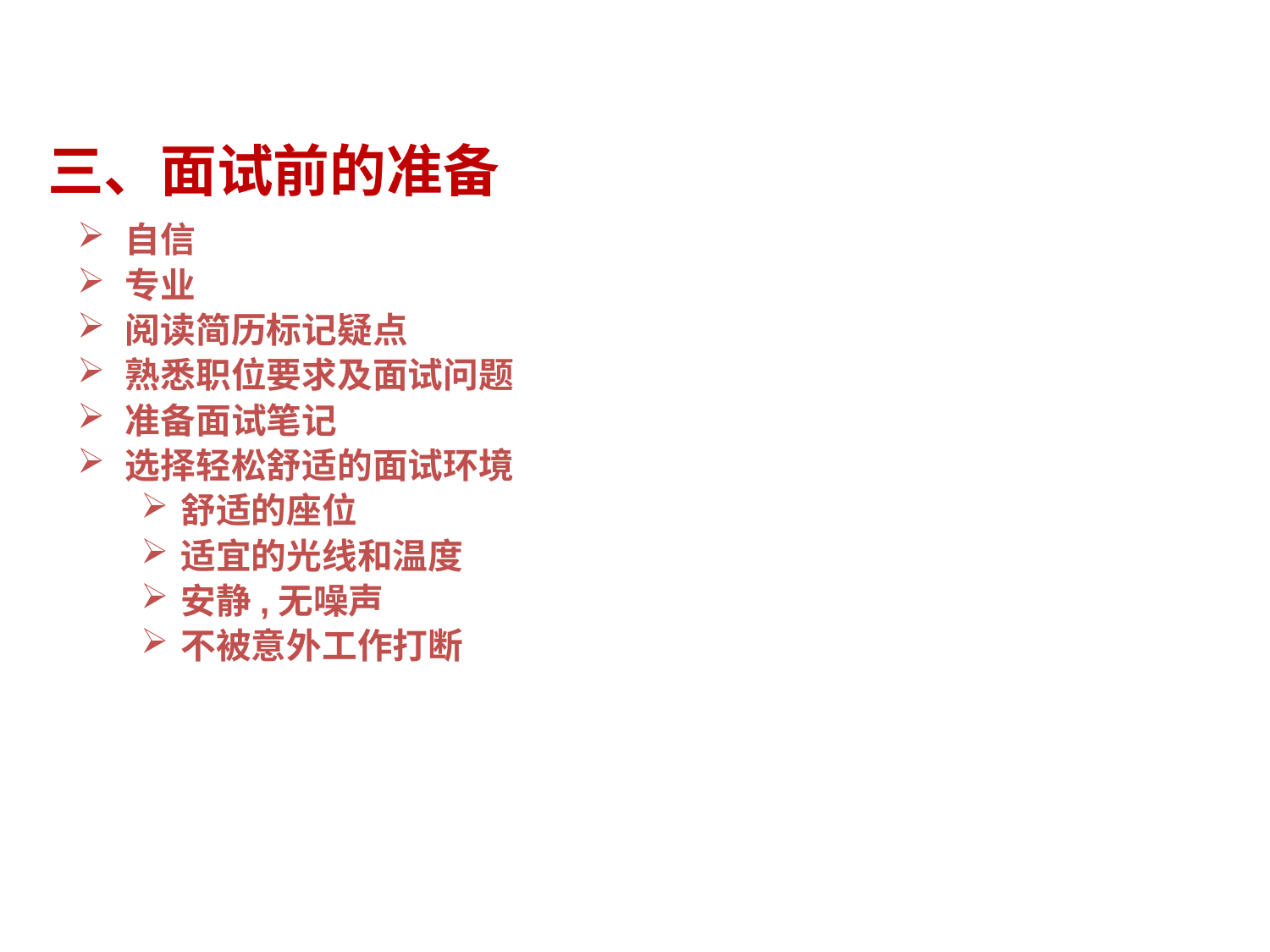

三、面试前的准备
自信
专业
阅读简历标记疑点
熟悉职位要求及面试问题
准备面试笔记
选择轻松舒适的面试环境
舒适的座位
适宜的光线和温度
安静,无噪声
不被意外工作打断